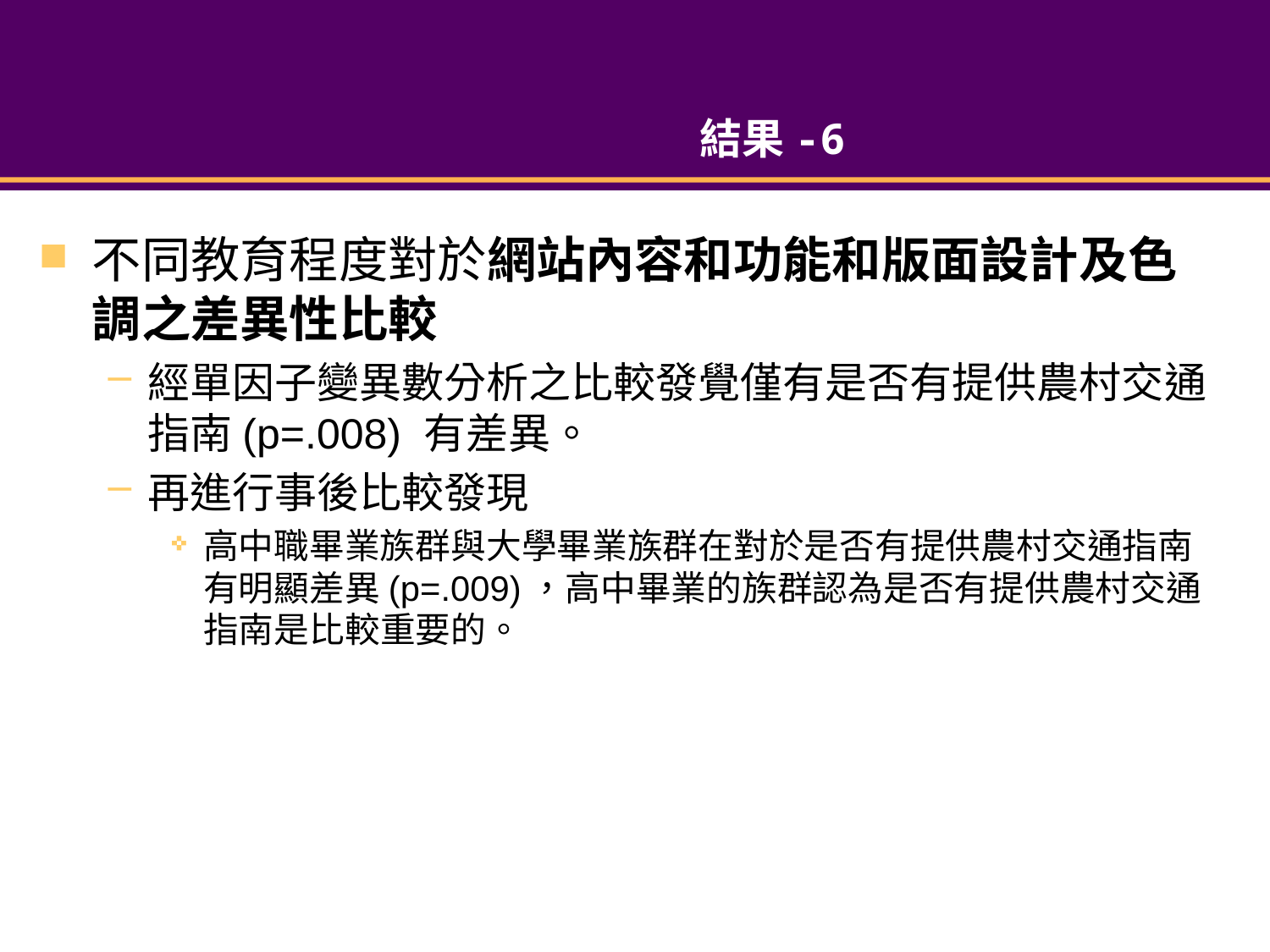

# 結果-6
不同教育程度對於網站內容和功能和版面設計及色調之差異性比較
經單因子變異數分析之比較發覺僅有是否有提供農村交通指南(p=.008) 有差異。
再進行事後比較發現
高中職畢業族群與大學畢業族群在對於是否有提供農村交通指南有明顯差異(p=.009)，高中畢業的族群認為是否有提供農村交通指南是比較重要的。